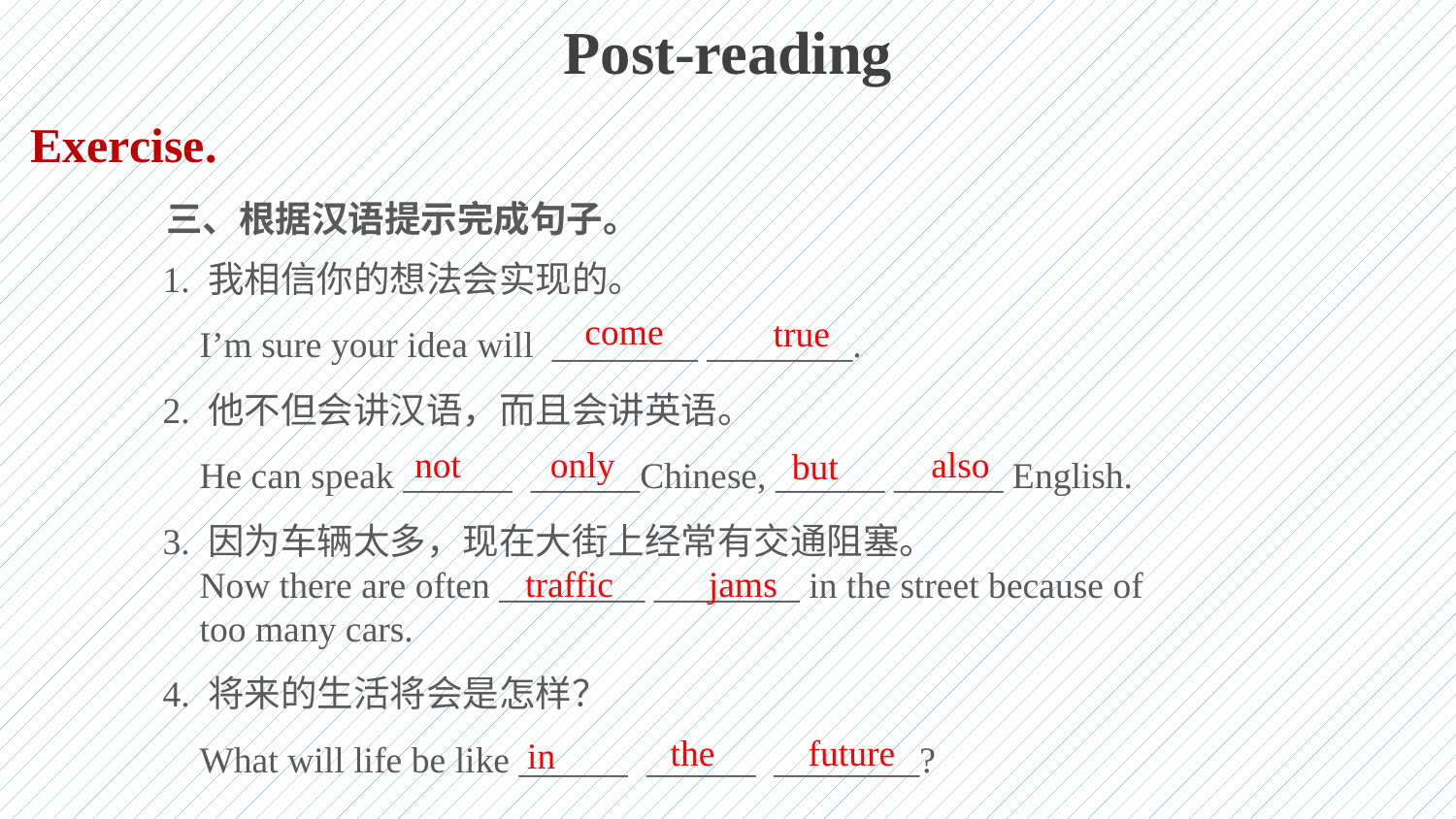

Post-reading
Exercise.
三、根据汉语提示完成句子。
1. 我相信你的想法会实现的。
    I’m sure your idea will  ________ ________.
2. 他不但会讲汉语，而且会讲英语。
    He can speak ______  ______Chinese, ______ ______ English.
3. 因为车辆太多，现在大街上经常有交通阻塞。
    Now there are often ________ ________ in the street because of
    too many cars.
4. 将来的生活将会是怎样？
    What will life be like ______  ______  ________?
come
true
not
only
also
but
traffic
jams
the
future
in